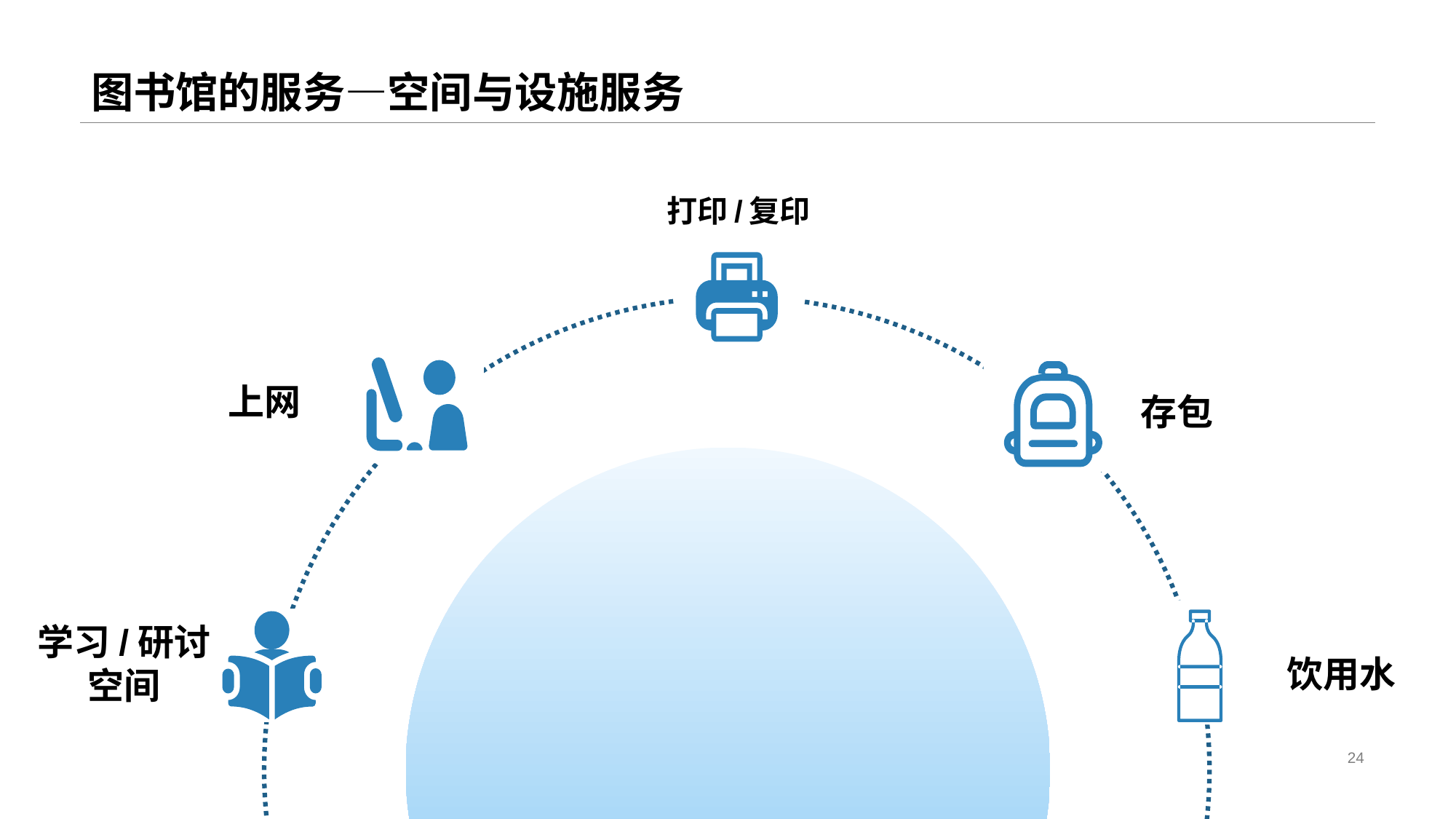

# 图书馆的服务—空间与设施服务
打印/复印

上网
存包

学习/研讨空间

饮用水
24